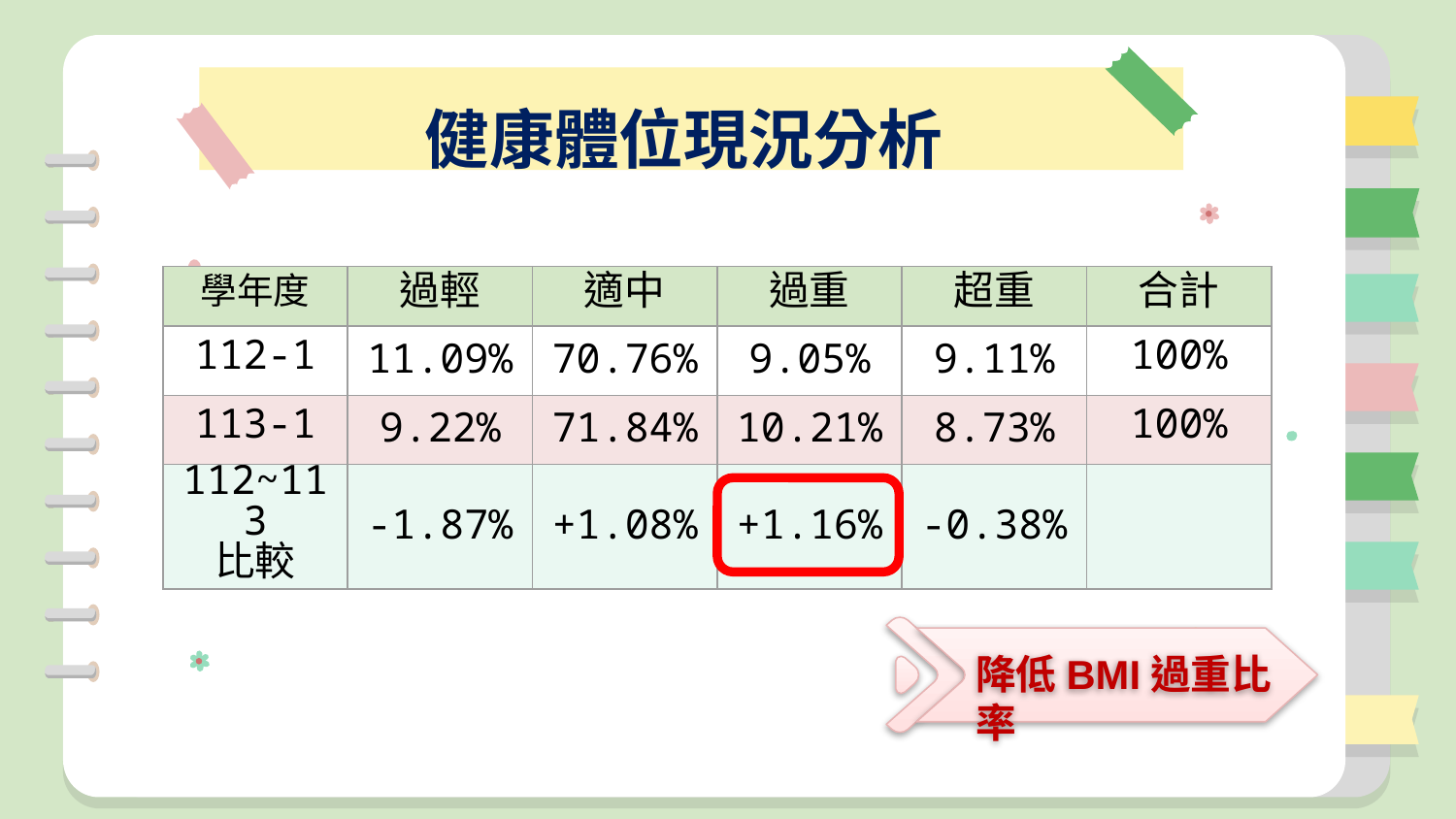

# 健康體位現況分析

| 學年度 | 過輕 | 適中 | 過重 | 超重 | 合計 |
| --- | --- | --- | --- | --- | --- |
| 112-1 | 11.09% | 70.76% | 9.05% | 9.11% | 100% |
| 113-1 | 9.22% | 71.84% | 10.21% | 8.73% | 100% |
| 112~113 比較 | -1.87% | +1.08% | +1.16% | -0.38% |  |

降低BMI過重比率